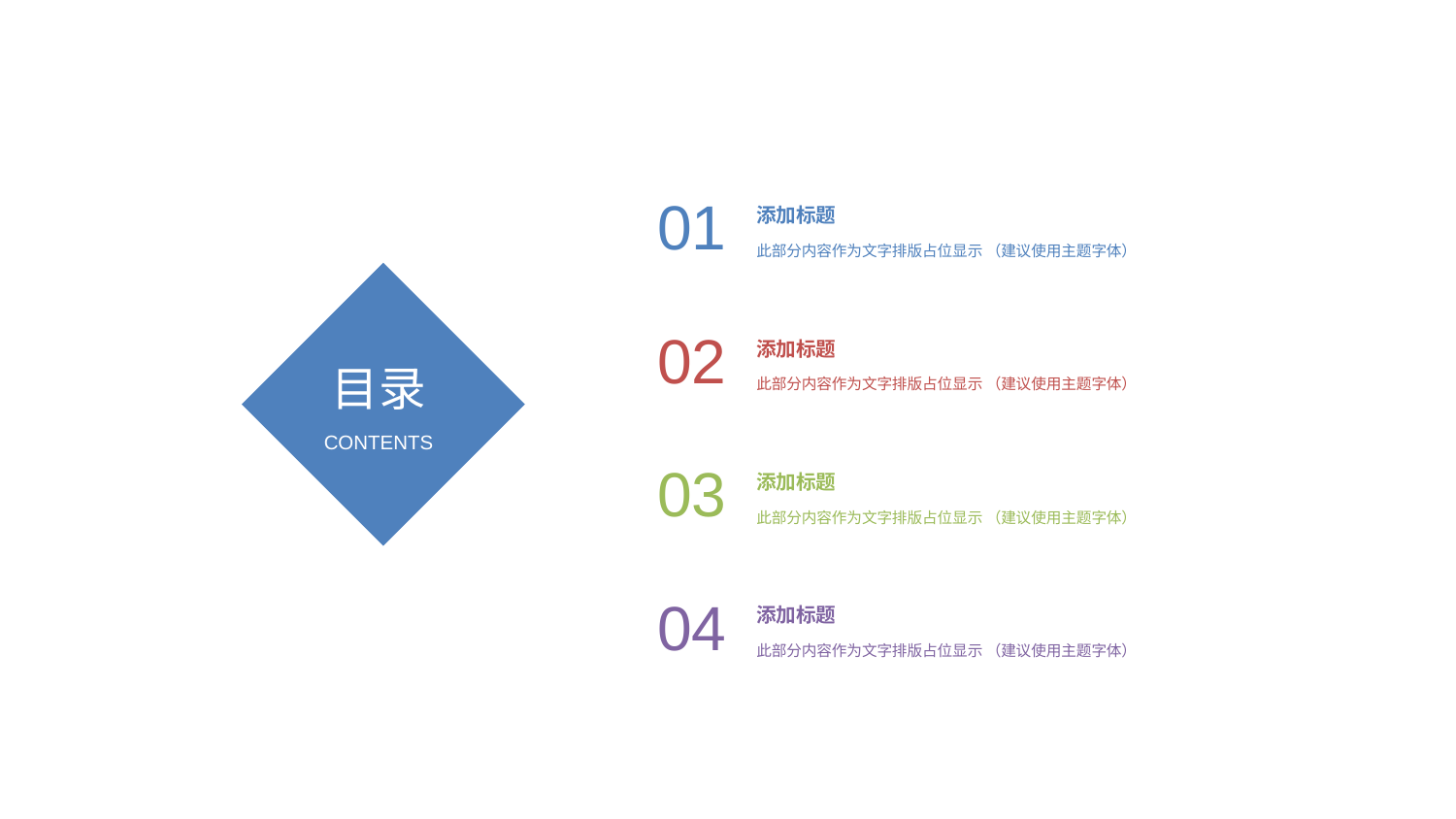

01
添加标题
此部分内容作为文字排版占位显示 （建议使用主题字体）

目录
CONTENTS
02
添加标题
此部分内容作为文字排版占位显示 （建议使用主题字体）
03
添加标题
此部分内容作为文字排版占位显示 （建议使用主题字体）
04
添加标题
此部分内容作为文字排版占位显示 （建议使用主题字体）